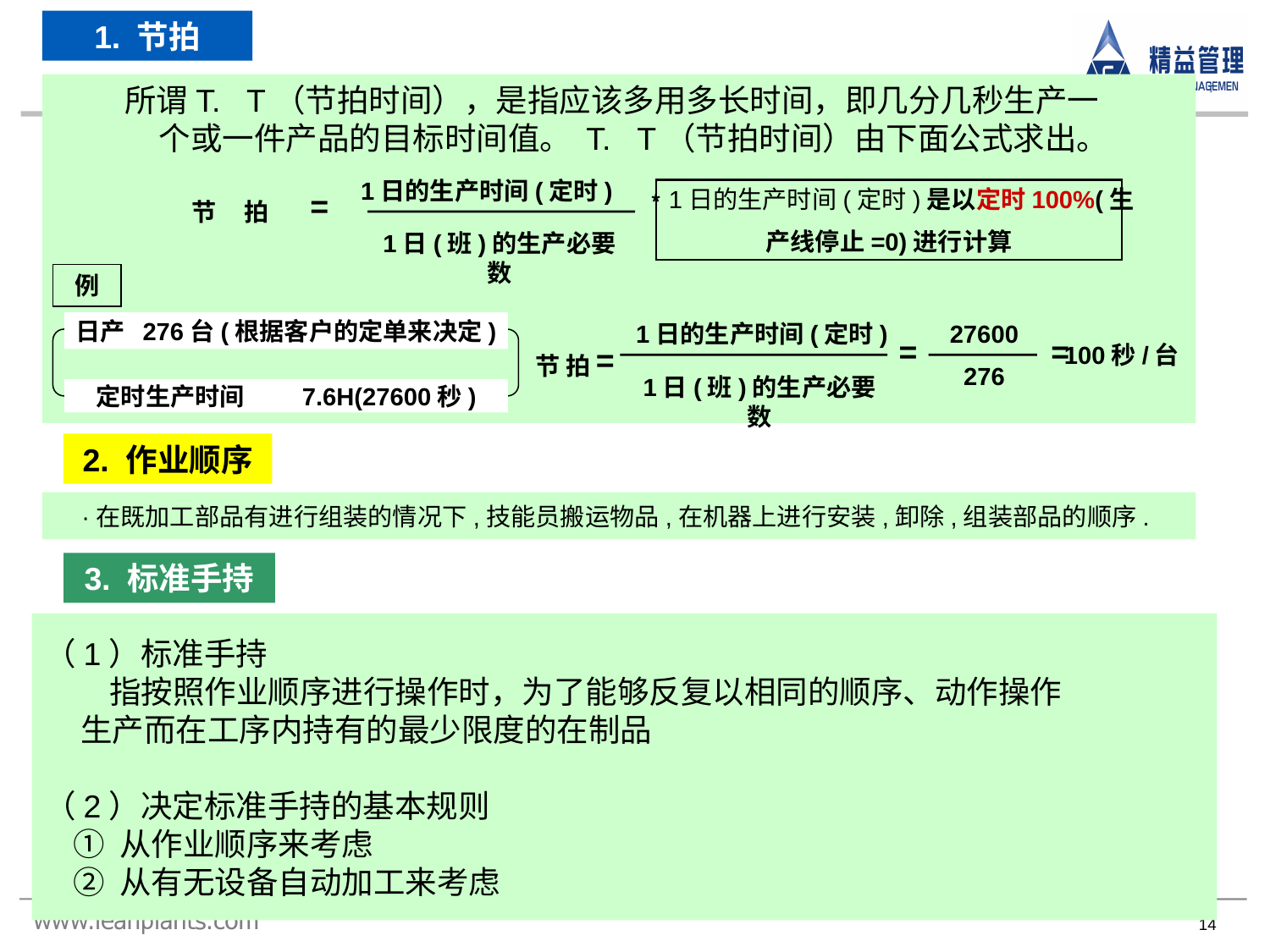

1. 节拍
所谓T.   T（节拍时间），是指应该多用多长时间，即几分几秒生产一
   个或一件产品的目标时间值。 T.   T（节拍时间）由下面公式求出。
#
1日的生产时间(定时)
=
﹡1日的生产时间(定时)是以定时100%(生
产线停止=0)进行计算
节     拍

1日(班)的生产必要数
例
日产  276台(根据客户的定单来决定)
1日的生产时间(定时)
27600
=
=

=
100秒/台
节 拍

276

1日(班)的生产必要数
定时生产时间         7.6H(27600秒)

2. 作业顺序
·在既加工部品有进行组装的情况下,技能员搬运物品,在机器上进行安装,卸除,组装部品的顺序.
3. 标准手持
（1）标准手持
        指按照作业顺序进行操作时，为了能够反复以相同的顺序、动作操作
    生产而在工序内持有的最少限度的在制品

（2）决定标准手持的基本规则
    ① 从作业顺序来考虑
    ② 从有无设备自动加工来考虑